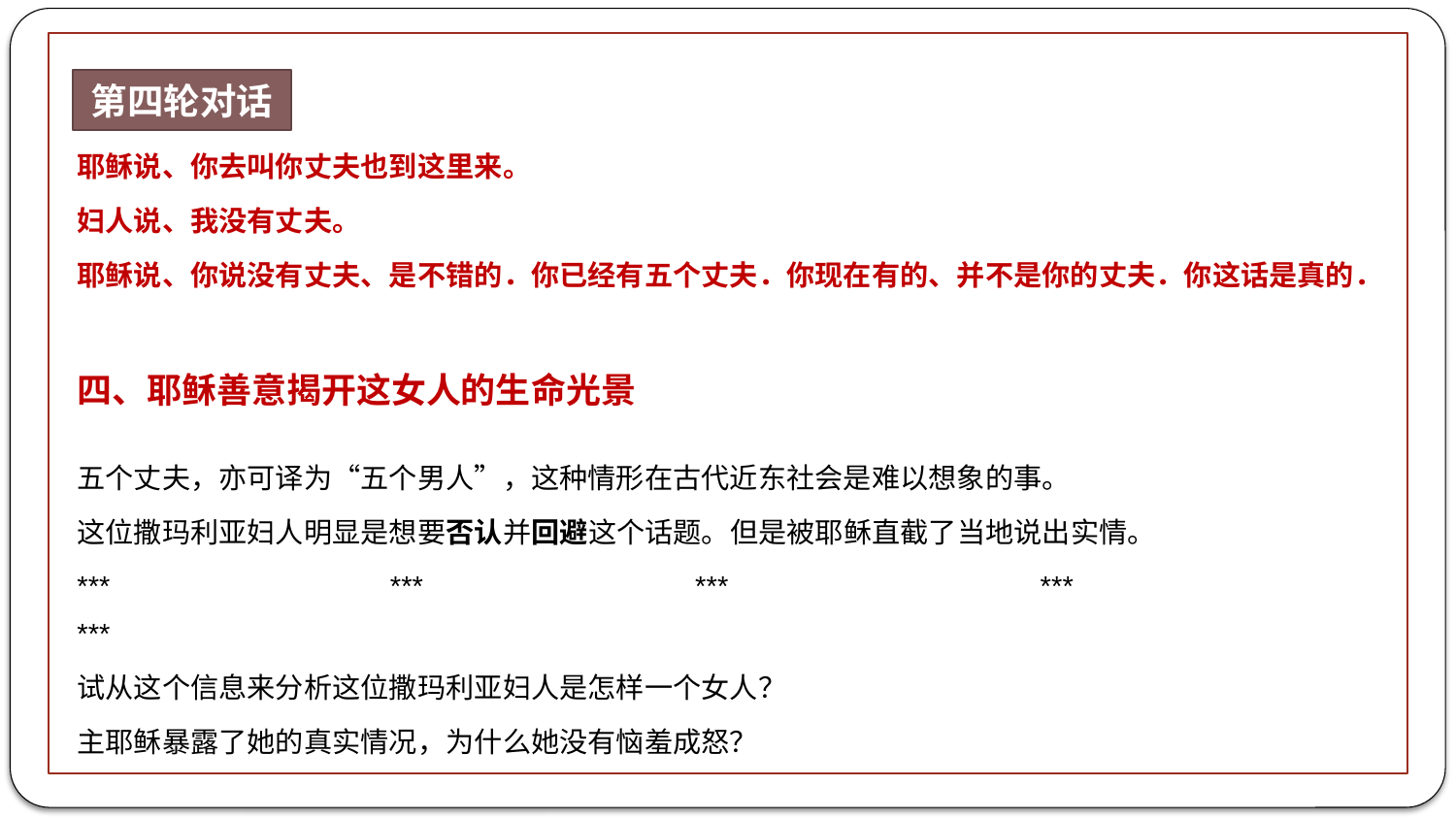

第四个回
耶稣说、你去叫你丈夫也到这里来。
妇人说、我没有丈夫。
耶稣说、你说没有丈夫、是不错的．你已经有五个丈夫．你现在有的、并不是你的丈夫．你这话是真的．

四、耶稣善意揭开这女人的生命光景

五个丈夫，亦可译为“五个男人”，这种情形在古代近东社会是难以想象的事。
这位撒玛利亚妇人明显是想要否认并回避这个话题。但是被耶稣直截了当地说出实情。
***                                   ***                                  ***                                       ***                                     ***
试从这个信息来分析这位撒玛利亚妇人是怎样一个女人？
主耶稣暴露了她的真实情况，为什么她没有恼羞成怒？

第四轮对话